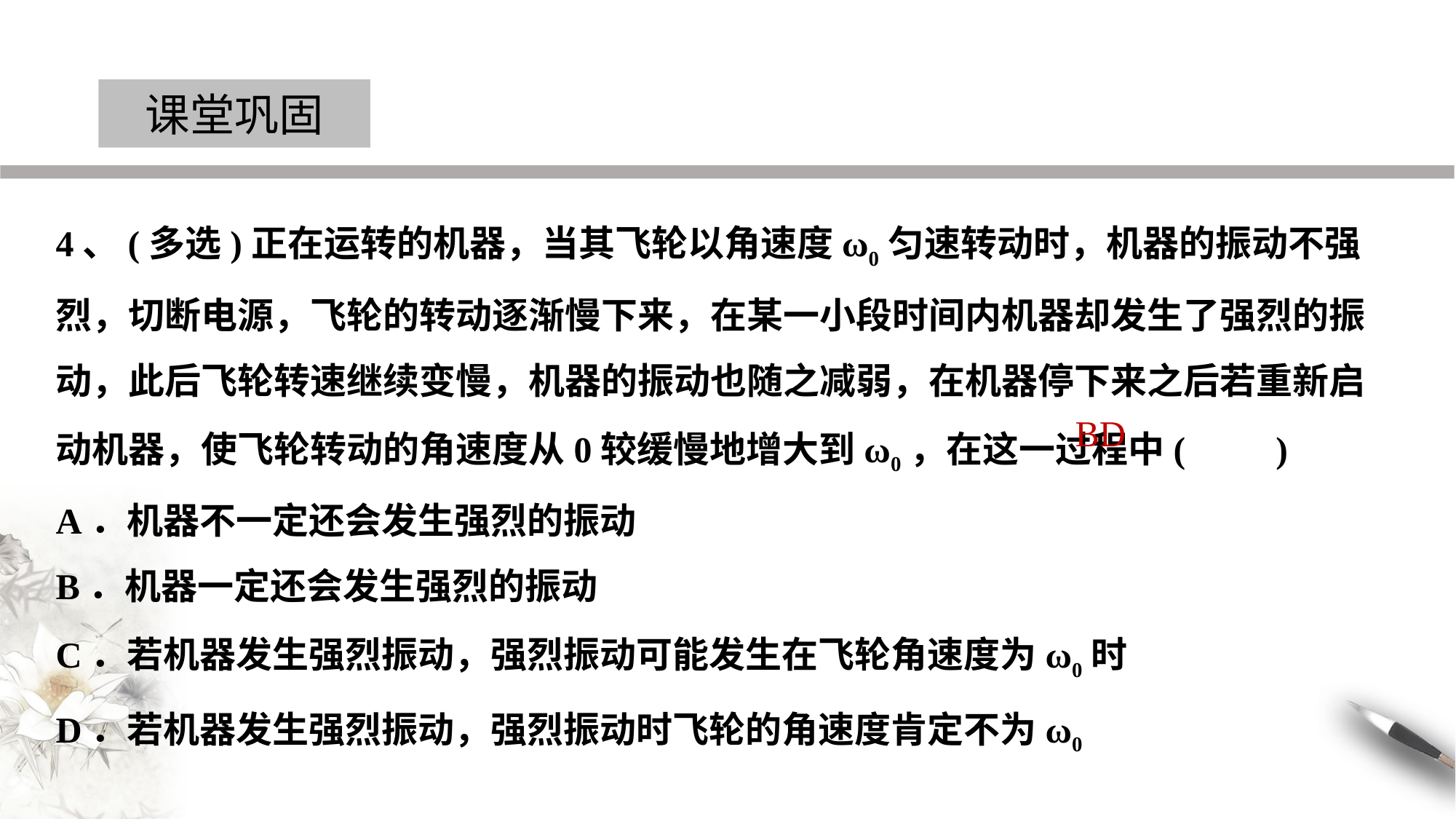

课堂巩固

4、(多选)正在运转的机器，当其飞轮以角速度ω0匀速转动时，机器的振动不强烈，切断电源，飞轮的转动逐渐慢下来，在某一小段时间内机器却发生了强烈的振动，此后飞轮转速继续变慢，机器的振动也随之减弱，在机器停下来之后若重新启动机器，使飞轮转动的角速度从0较缓慢地增大到ω0，在这一过程中(　　)
A．机器不一定还会发生强烈的振动
B．机器一定还会发生强烈的振动
C．若机器发生强烈振动，强烈振动可能发生在飞轮角速度为ω0时
D．若机器发生强烈振动，强烈振动时飞轮的角速度肯定不为ω0
BD